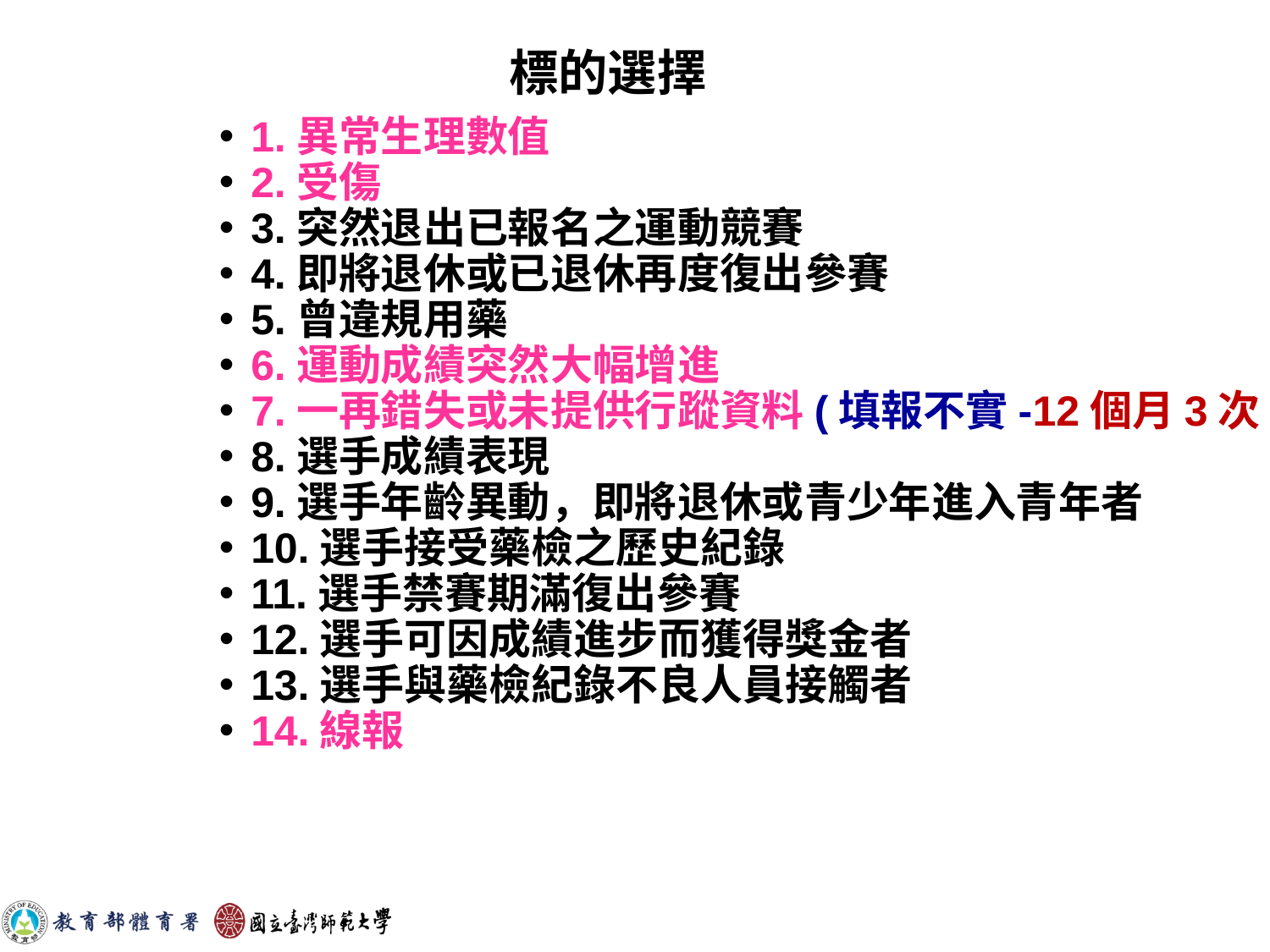

標的選擇
1.異常生理數值
2.受傷
3.突然退出已報名之運動競賽
4.即將退休或已退休再度復出參賽
5.曾違規用藥
6.運動成績突然大幅增進
7.一再錯失或未提供行蹤資料(填報不實-12個月3次)
8.選手成績表現
9.選手年齡異動，即將退休或青少年進入青年者
10.選手接受藥檢之歷史紀錄
11.選手禁賽期滿復出參賽
12.選手可因成績進步而獲得獎金者
13.選手與藥檢紀錄不良人員接觸者
14.線報